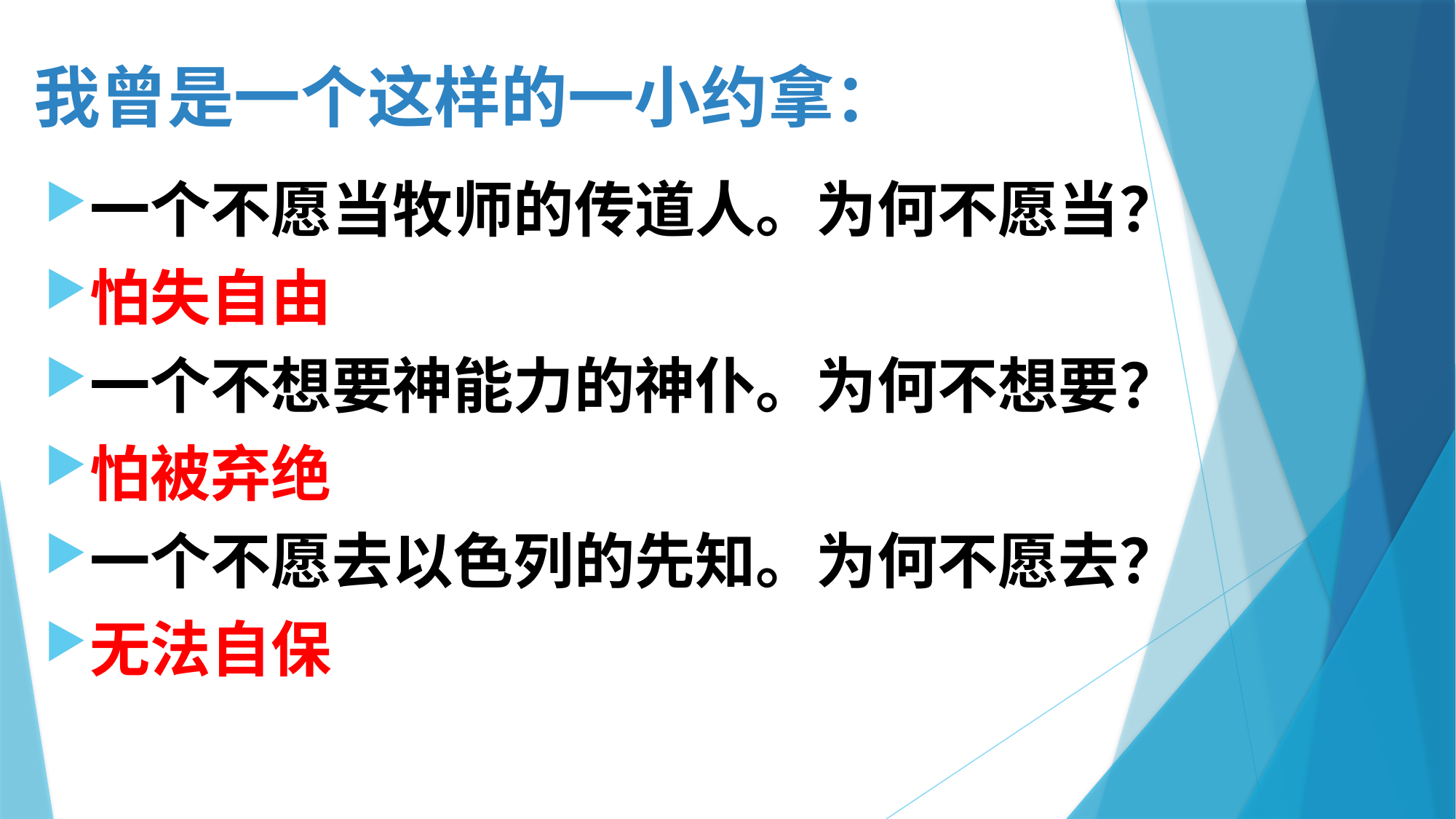

# 我曾是一个这样的一小约拿：
一个不愿当牧师的传道人。为何不愿当？
怕失自由
一个不想要神能力的神仆。为何不想要？
怕被弃绝
一个不愿去以色列的先知。为何不愿去？
无法自保